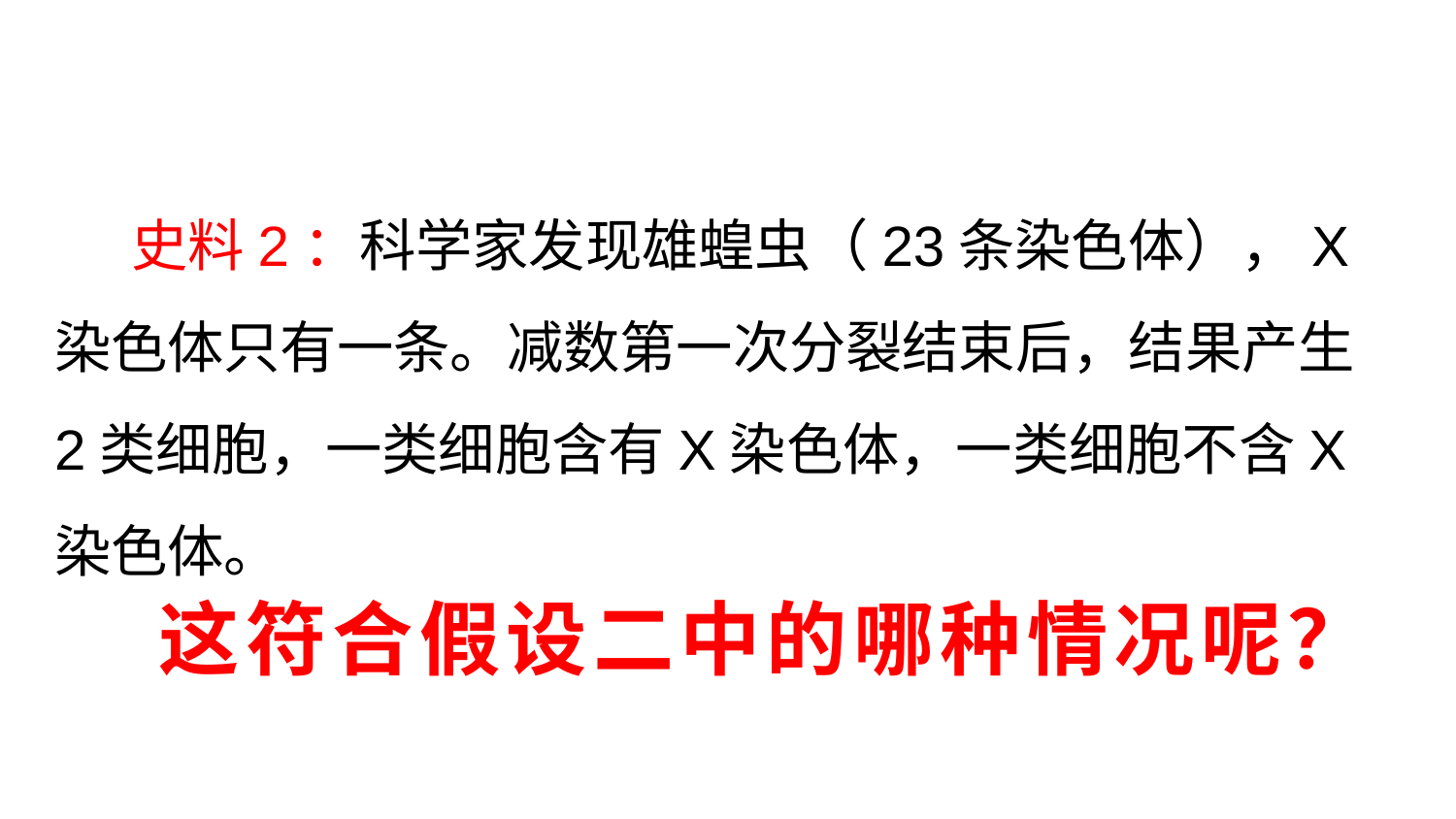

史料2：科学家发现雄蝗虫（23条染色体），X染色体只有一条。减数第一次分裂结束后，结果产生2类细胞，一类细胞含有X染色体，一类细胞不含X染色体。
这符合假设二中的哪种情况呢？